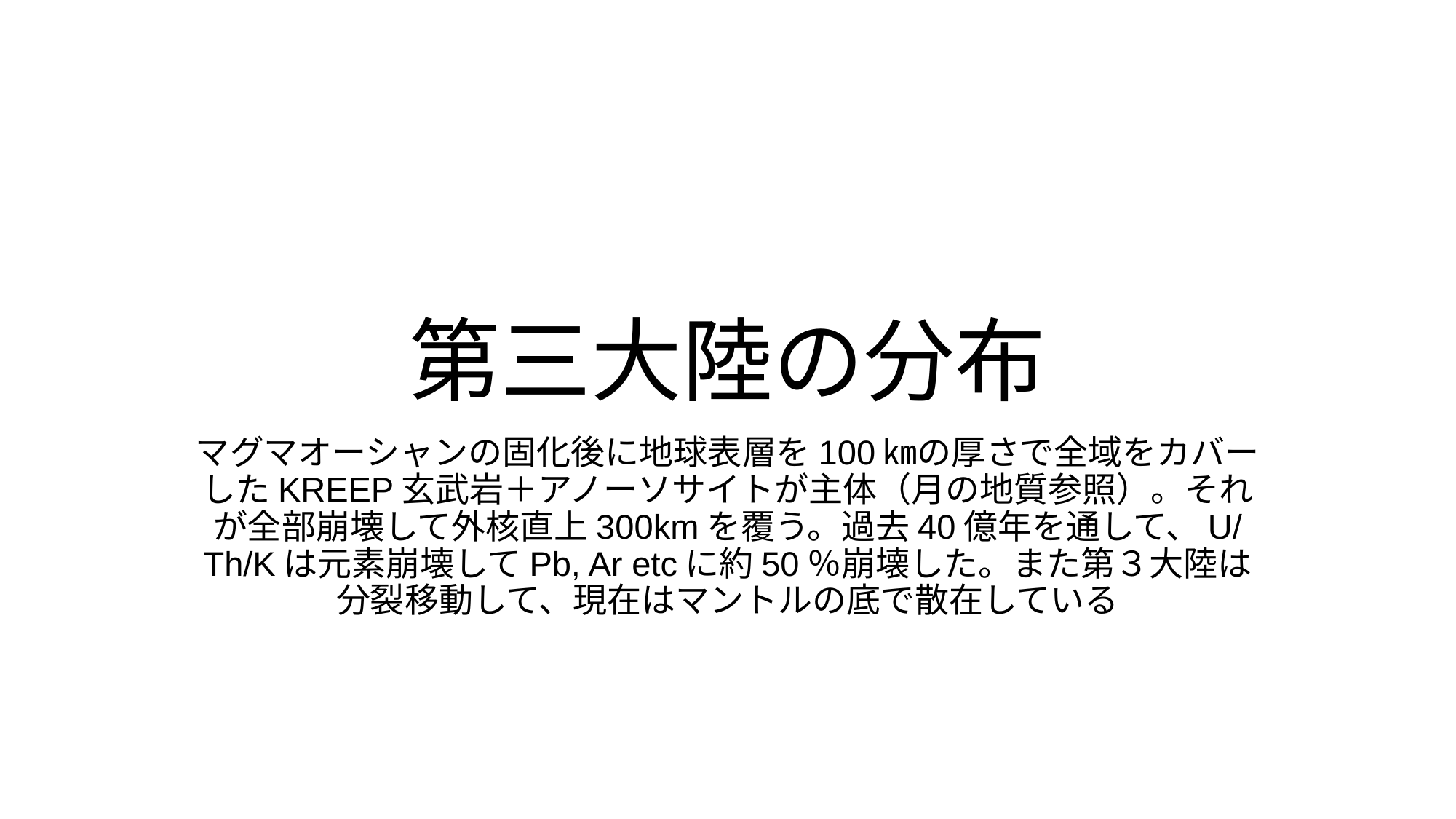

# 第三大陸の分布
マグマオーシャンの固化後に地球表層を100㎞の厚さで全域をカバーしたKREEP玄武岩＋アノーソサイトが主体（月の地質参照）。それが全部崩壊して外核直上300kmを覆う。過去40億年を通して、U/Th/Kは元素崩壊してPb, Ar etcに約50％崩壊した。また第３大陸は分裂移動して、現在はマントルの底で散在している